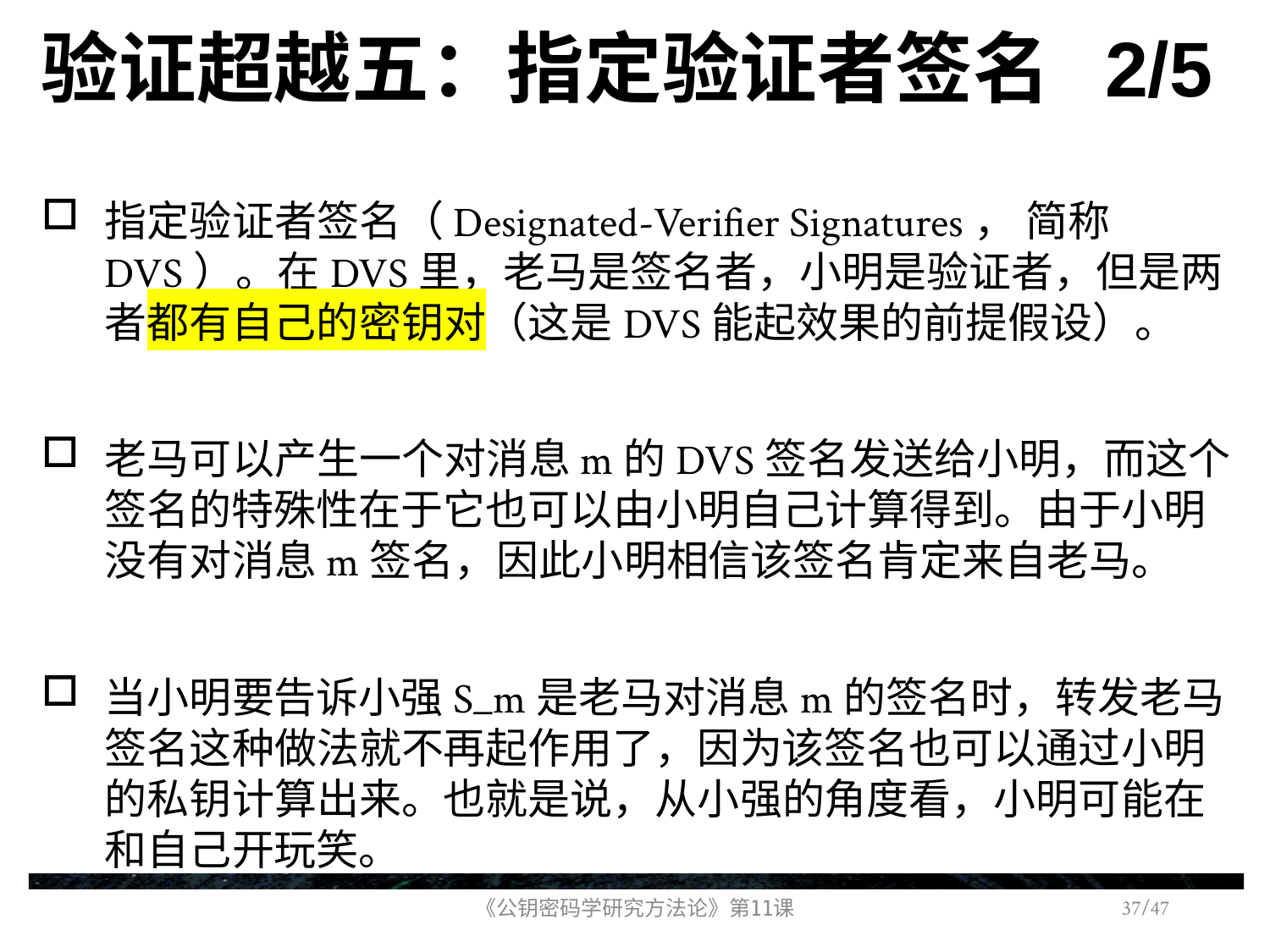

# 验证超越五：指定验证者签名  2/5
指定验证者签名（Designated-Verifier Signatures， 简称DVS）。在DVS里，老马是签名者，小明是验证者，但是两者都有自己的密钥对（这是DVS能起效果的前提假设）。

老马可以产生一个对消息m的DVS签名发送给小明，而这个签名的特殊性在于它也可以由小明自己计算得到。由于小明没有对消息m签名，因此小明相信该签名肯定来自老马。

当小明要告诉小强S_m是老马对消息m的签名时，转发老马签名这种做法就不再起作用了，因为该签名也可以通过小明的私钥计算出来。也就是说，从小强的角度看，小明可能在和自己开玩笑。
《公钥密码学研究方法论》第11课
37/47